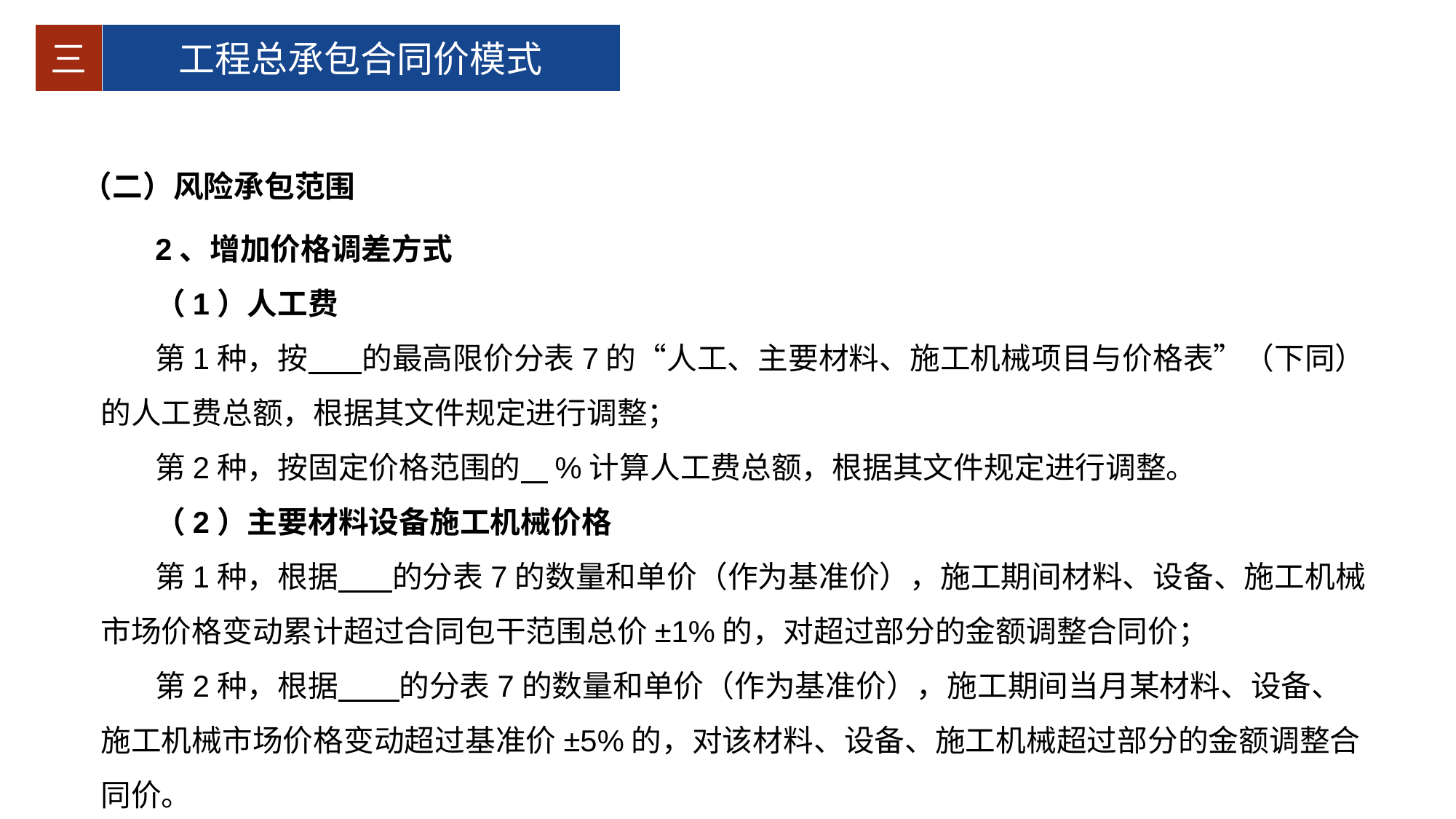

三
工程总承包合同价模式
（二）风险承包范围
2、增加价格调差方式
（1）人工费
第1种，按        的最高限价分表7的“人工、主要材料、施工机械项目与价格表”（下同）的人工费总额，根据其文件规定进行调整；
第2种，按固定价格范围的    %计算人工费总额，根据其文件规定进行调整。
（2）主要材料设备施工机械价格
第1种，根据        的分表7的数量和单价（作为基准价），施工期间材料、设备、施工机械市场价格变动累计超过合同包干范围总价±1%的，对超过部分的金额调整合同价；
第2种，根据         的分表7的数量和单价（作为基准价），施工期间当月某材料、设备、施工机械市场价格变动超过基准价±5%的，对该材料、设备、施工机械超过部分的金额调整合同价。